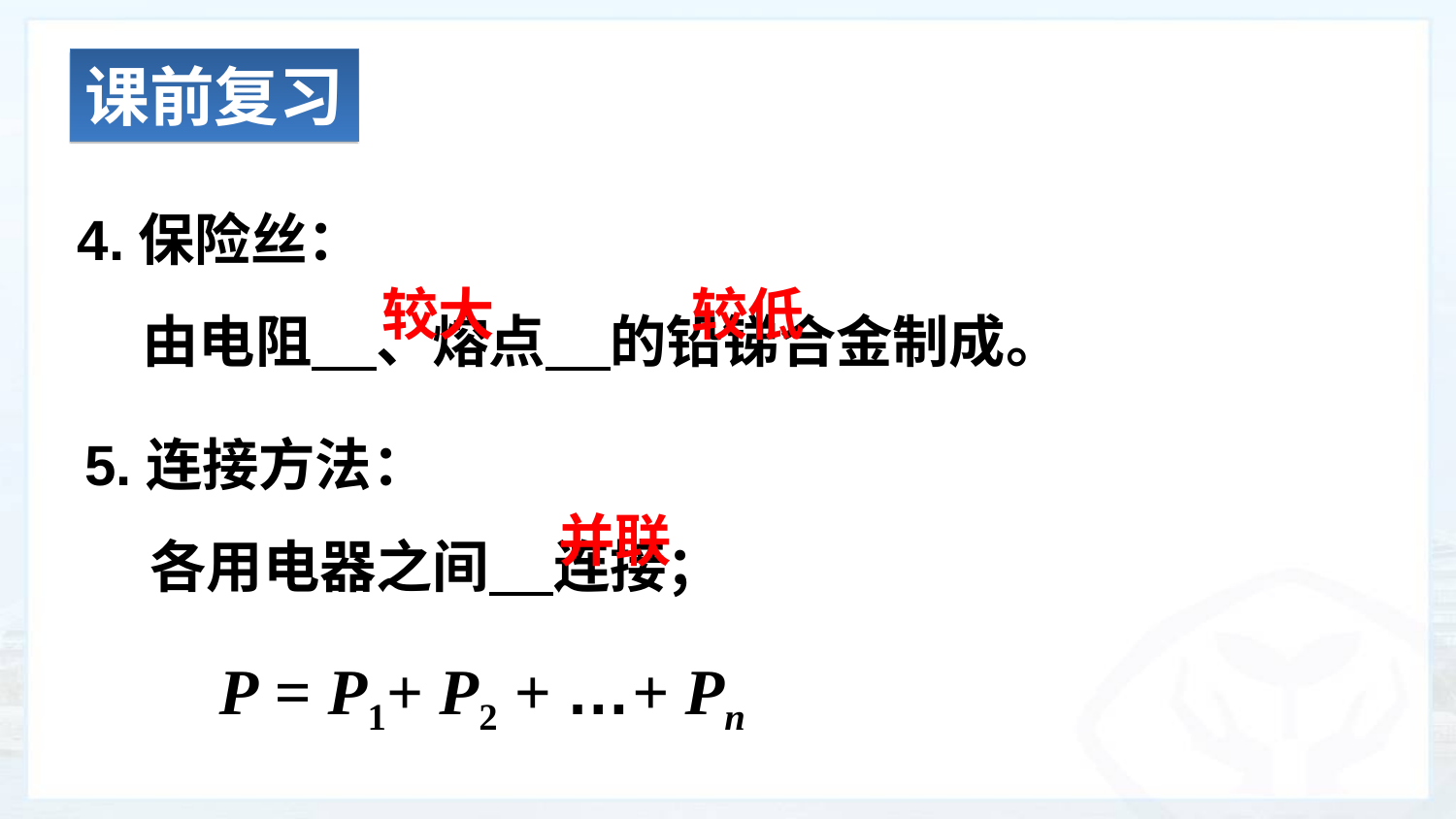

课前复习
4.保险丝：
    由电阻     、熔点     的铅锑合金制成。
较大
较低
5.连接方法：
    各用电器之间     连接；
并联
P = P1+ P2 + …+ Pn